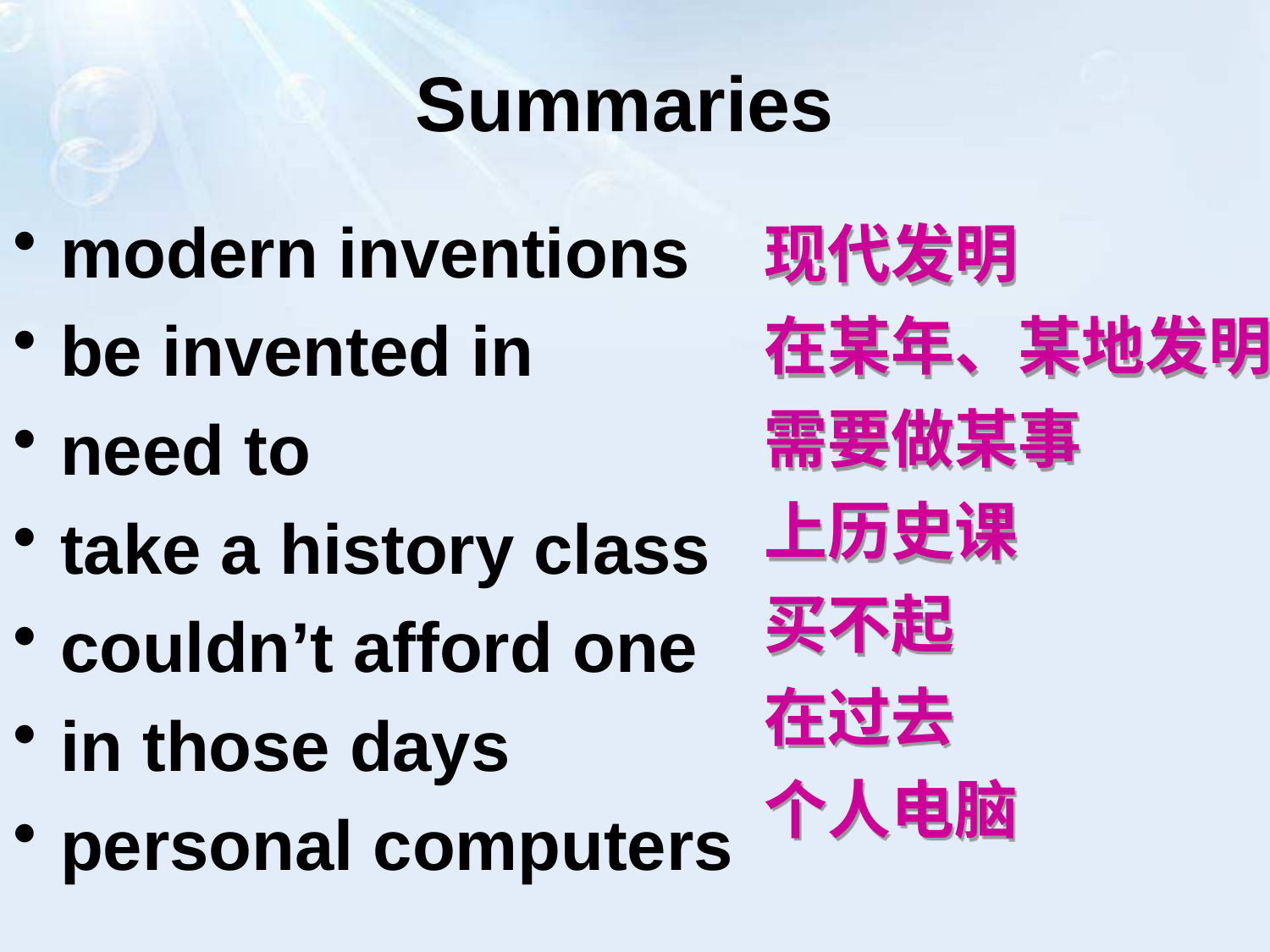

Summaries
modern inventions
be invented in
need to
take a history class
couldn’t afford one
in those days
personal computers
现代发明
在某年、某地发明
需要做某事
上历史课
买不起
在过去
个人电脑